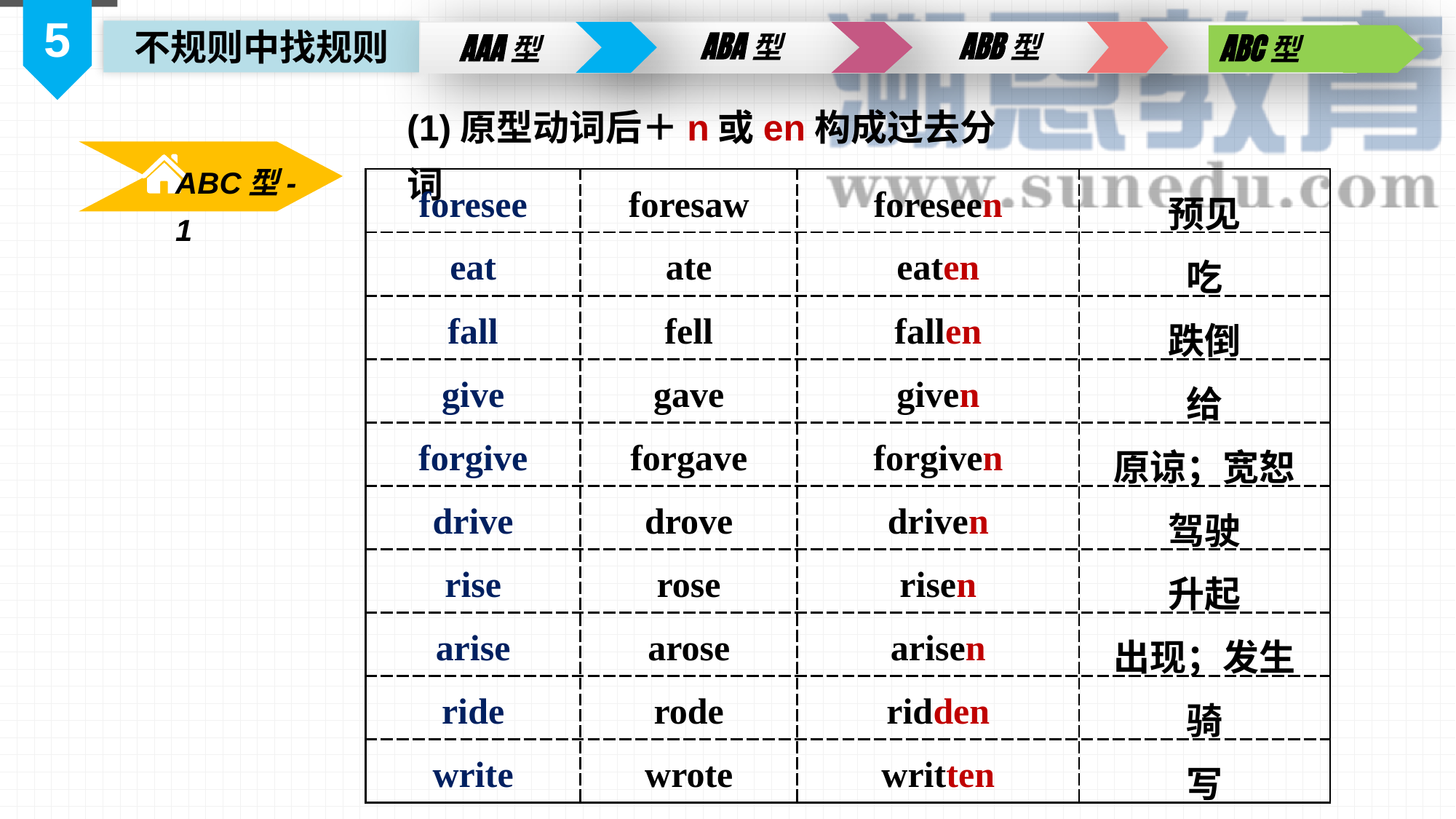

5
不规则中找规则

ABA型
ABB型
AAA型
ABC型

(1)原型动词后＋n或en构成过去分词

ABC型-1
| foresee | foresaw | foreseen | 预见 |
| --- | --- | --- | --- |
| eat | ate | eaten | 吃 |
| fall | fell | fallen | 跌倒 |
| give | gave | given | 给 |
| forgive | forgave | forgiven | 原谅；宽恕 |
| drive | drove | driven | 驾驶 |
| rise | rose | risen | 升起 |
| arise | arose | arisen | 出现；发生 |
| ride | rode | ridden | 骑 |
| write | wrote | written | 写 |